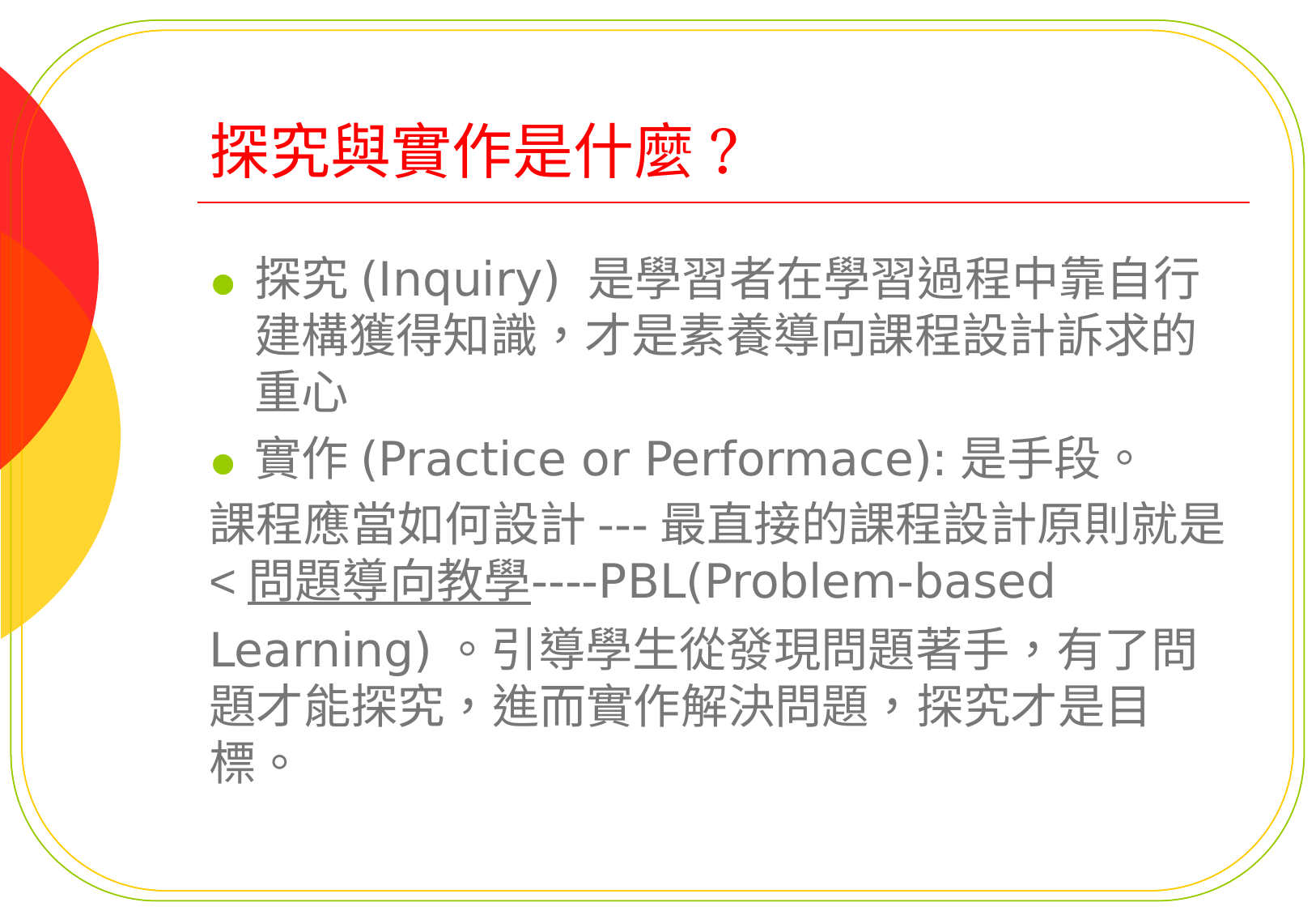

# 探究與實作是什麼?
探究(Inquiry) 是學習者在學習過程中靠自行建構獲得知識，才是素養導向課程設計訴求的重心
實作(Practice or Performace):是手段。
課程應當如何設計---最直接的課程設計原則就是<問題導向教學----PBL(Problem-based Learning)。引導學生從發現問題著手，有了問題才能探究，進而實作解決問題，探究才是目標。

。